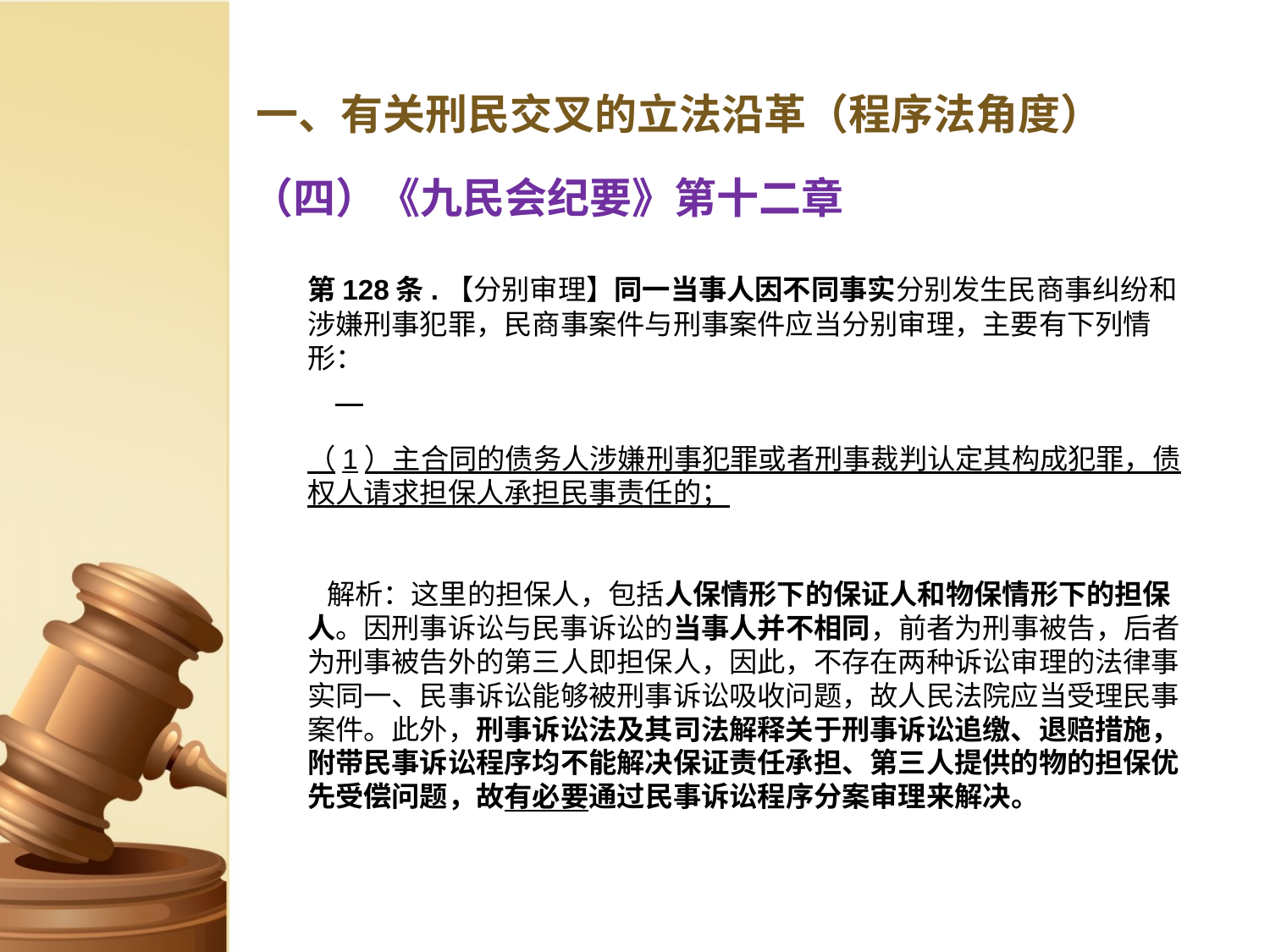

# 一、有关刑民交叉的立法沿革（程序法角度）
（四）《九民会纪要》第十二章
第128条.【分别审理】同一当事人因不同事实分别发生民商事纠纷和涉嫌刑事犯罪，民商事案件与刑事案件应当分别审理，主要有下列情形：

（1）主合同的债务人涉嫌刑事犯罪或者刑事裁判认定其构成犯罪，债权人请求担保人承担民事责任的；

  解析：这里的担保人，包括人保情形下的保证人和物保情形下的担保人。因刑事诉讼与民事诉讼的当事人并不相同，前者为刑事被告，后者为刑事被告外的第三人即担保人，因此，不存在两种诉讼审理的法律事实同一、民事诉讼能够被刑事诉讼吸收问题，故人民法院应当受理民事案件。此外，刑事诉讼法及其司法解释关于刑事诉讼追缴、退赔措施，附带民事诉讼程序均不能解决保证责任承担、第三人提供的物的担保优先受偿问题，故有必要通过民事诉讼程序分案审理来解决。